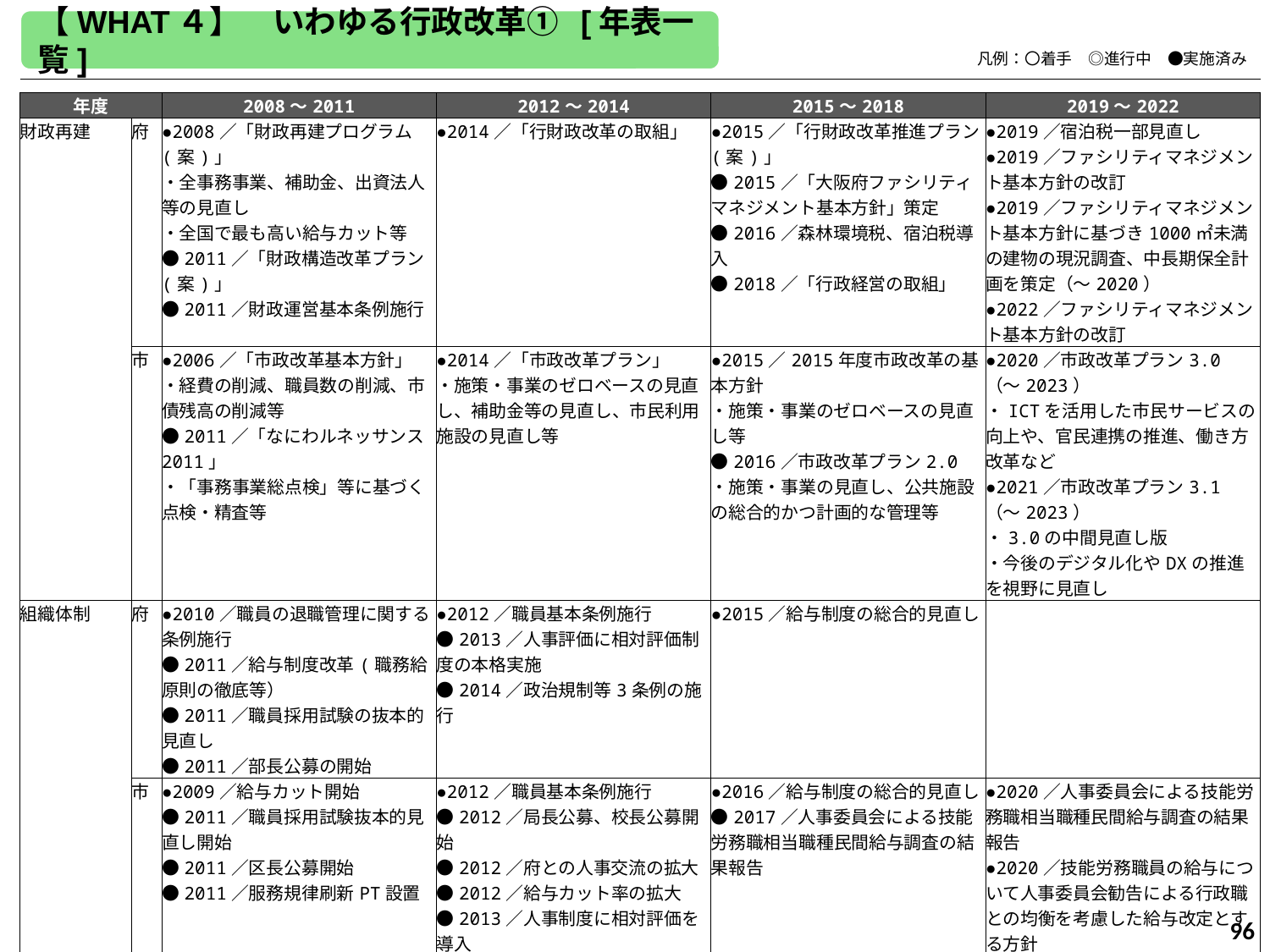

【WHAT４】　いわゆる行政改革①  [年表一覧]
　　　　凡例：〇着手　◎進行中　●実施済み
| 年度 |  | 2008～2011 | 2012～2014 | 2015～2018 | 2019～2022 |
| --- | --- | --- | --- | --- | --- |
| 財政再建 | 府 | ●2008／「財政再建プログラム(案)」 ・全事務事業、補助金、出資法人等の見直し ・全国で最も高い給与カット等 ●2011／「財政構造改革プラン(案)」 ●2011／財政運営基本条例施行 | ●2014／「行財政改革の取組」 | ●2015／「行財政改革推進プラン(案)」 ●2015／「大阪府ファシリティマネジメント基本方針」策定 ●2016／森林環境税、宿泊税導入 ●2018／「行政経営の取組」 | ●2019／宿泊税一部見直し ●2019／ファシリティマネジメント基本方針の改訂 ●2019／ファシリティマネジメント基本方針に基づき1000㎡未満の建物の現況調査、中長期保全計画を策定（～2020） ●2022／ファシリティマネジメント基本方針の改訂 |
|  | 市 | ●2006／「市政改革基本方針」 ・経費の削減、職員数の削減、市債残高の削減等 ●2011／「なにわルネッサンス2011」 ・「事務事業総点検」等に基づく点検・精査等 | ●2014／「市政改革プラン」 ・施策・事業のゼロベースの見直し、補助金等の見直し、市民利用施設の見直し等 | ●2015／2015年度市政改革の基本方針 ・施策・事業のゼロベースの見直し等 ●2016／市政改革プラン2.0 ・施策・事業の見直し、公共施設の総合的かつ計画的な管理等 | ●2020／市政改革プラン3.0（～2023） ・ICTを活用した市民サービスの向上や、官民連携の推進、働き方改革など ●2021／市政改革プラン3.1（～2023） ・3.0の中間見直し版 ・今後のデジタル化やDXの推進を視野に見直し |
| 組織体制 | 府 | ●2010／職員の退職管理に関する条例施行 ●2011／給与制度改革(職務給原則の徹底等） ●2011／職員採用試験の抜本的見直し ●2011／部長公募の開始 | ●2012／職員基本条例施行 ●2013／人事評価に相対評価制度の本格実施 ●2014／政治規制等3条例の施行 | ●2015／給与制度の総合的見直し |  |
|  | 市 | ●2009／給与カット開始 ●2011／職員採用試験抜本的見直し開始 ●2011／区長公募開始 ●2011／服務規律刷新PT設置 | ●2012／職員基本条例施行 ●2012／局長公募、校長公募開始 ●2012／府との人事交流の拡大 ●2012／給与カット率の拡大 ●2013／人事制度に相対評価を導入 | ●2016／給与制度の総合的見直し ●2017／人事委員会による技能労務職相当職種民間給与調査の結果報告 | ●2020／人事委員会による技能労務職相当職種民間給与調査の結果報告 ●2020／技能労務職員の給与について人事委員会勧告による行政職との均衡を考慮した給与改定とする方針 |
96